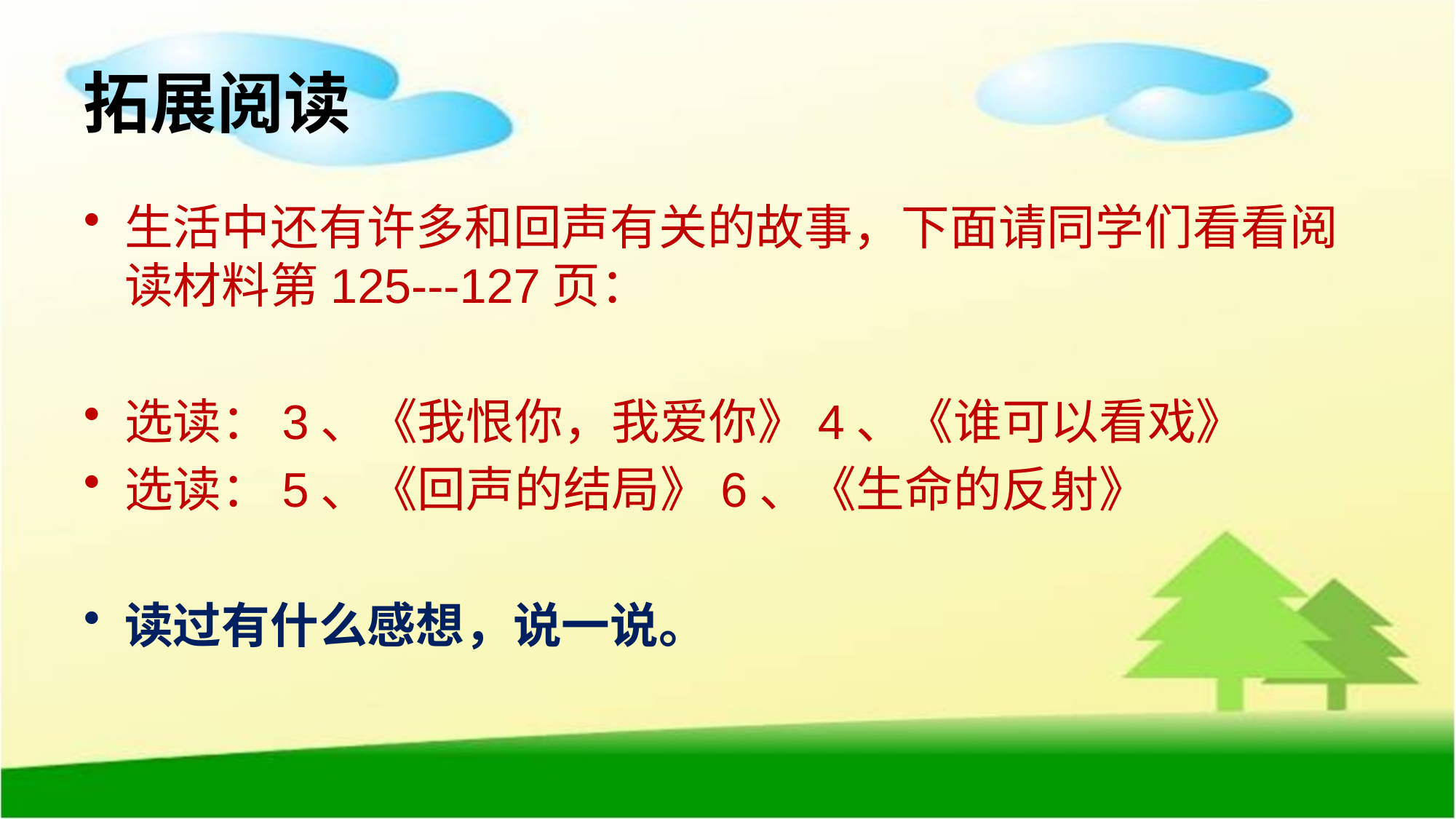

# 拓展阅读
生活中还有许多和回声有关的故事，下面请同学们看看阅读材料第125---127页：

选读：3、《我恨你，我爱你》4、《谁可以看戏》
选读：5、《回声的结局》6、《生命的反射》

读过有什么感想，说一说。